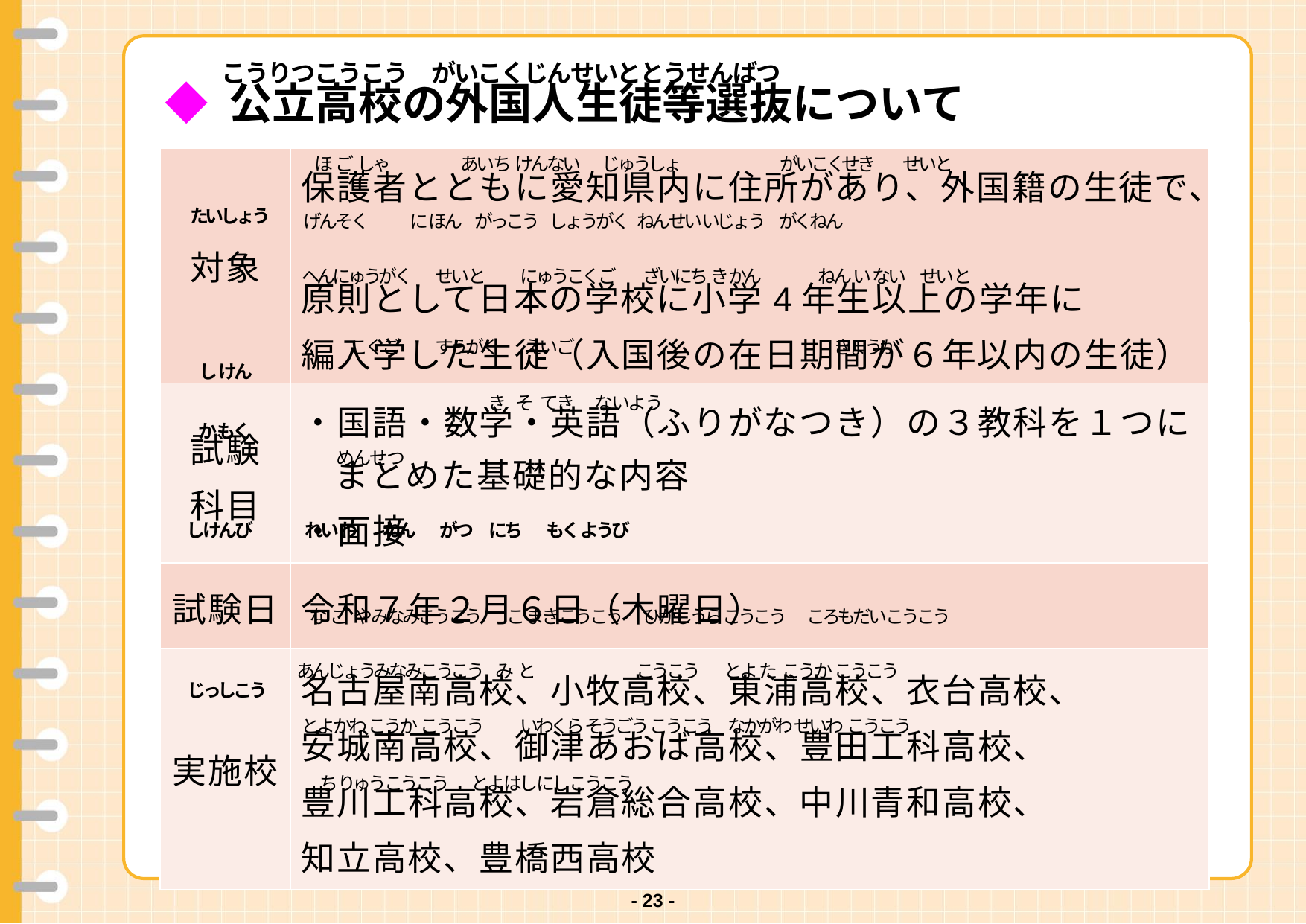

v
こうりつこうこう      がいこくじんせいととうせんばつ
◆ 公立高校の外国人生徒等選抜について
  ほ      ご      しゃ　                                      　     あい  ち      けん ない　         じゅうしょ　　　　　                        がいこくせき　               せい と
| 対象 | 保護者とともに愛知県内に住所があり、外国籍の生徒で、 原則として日本の学校に小学4年生以上の学年に 編入学した生徒（入国後の在日期間が６年以内の生徒） |
| --- | --- |
| 試験 科目 | ・国語・数学・英語（ふりがなつき）の３教科を１つにまとめた基礎的な内容 ・面接 |
| 試験日 | 令和７年２月６日（木曜日） |
| 実施校 | 名古屋南高校、小牧高校、東浦高校、衣台高校、 安城南高校、御津あおば高校、豊田工科高校、 豊川工科高校、岩倉総合高校、中川青和高校、 知立高校、豊橋西高校 |
たいしょう
げん そく                                             に   ほん                がっこう             しょうがく          ねん せい  いじょう                がくねん
へんにゅうがく                          せい  と　　      にゅうこく ご 　             ざいにち      き  かん　　　             ねん    い    ない                 せい   と
 こく  ご　  　    すうがく　            えい  ご　       　　　      　　　　　　　　                　                                 きょうか
し   けん
 き    そ   てき        ないよう
か   もく
  めんせつ
し けん び
れい   わ  　         ねん　         がつ                にち        　 もく   ようび
な      ご        や  みなみこうこう　            こ    まき  こうこう　       ひがしうら  こうこう　       ころもだい  こうこう
あんじょうみなみこうこう              み       と　　　　　　          こうこう　           とよ    た        こう か     こうこう
じっしこう
とよ かわ    こうか      こうこう　　       いわくら   そうごう   こうこう                 なかがわ    せい わ      こうこう
ち  りゅう こうこう　         とよ  はし  にし  こうこう
- 23 -